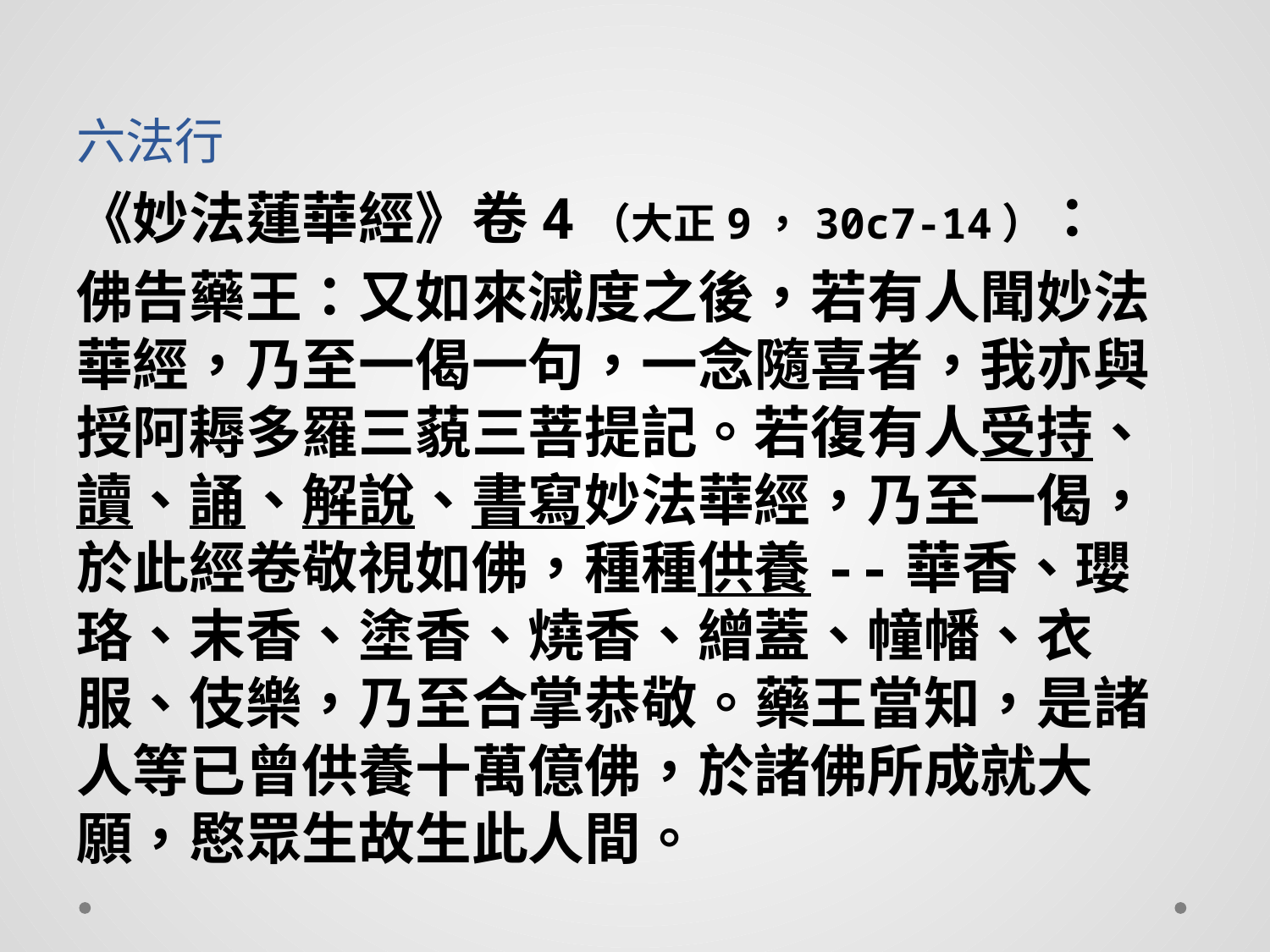

# 六法行
《妙法蓮華經》卷4（大正9，30c7-14）：
佛告藥王：又如來滅度之後，若有人聞妙法華經，乃至一偈一句，一念隨喜者，我亦與授阿耨多羅三藐三菩提記。若復有人受持、讀、誦、解說、書寫妙法華經，乃至一偈，於此經卷敬視如佛，種種供養--華香、瓔珞、末香、塗香、燒香、繒蓋、幢幡、衣服、伎樂，乃至合掌恭敬。藥王當知，是諸人等已曾供養十萬億佛，於諸佛所成就大願，愍眾生故生此人間。